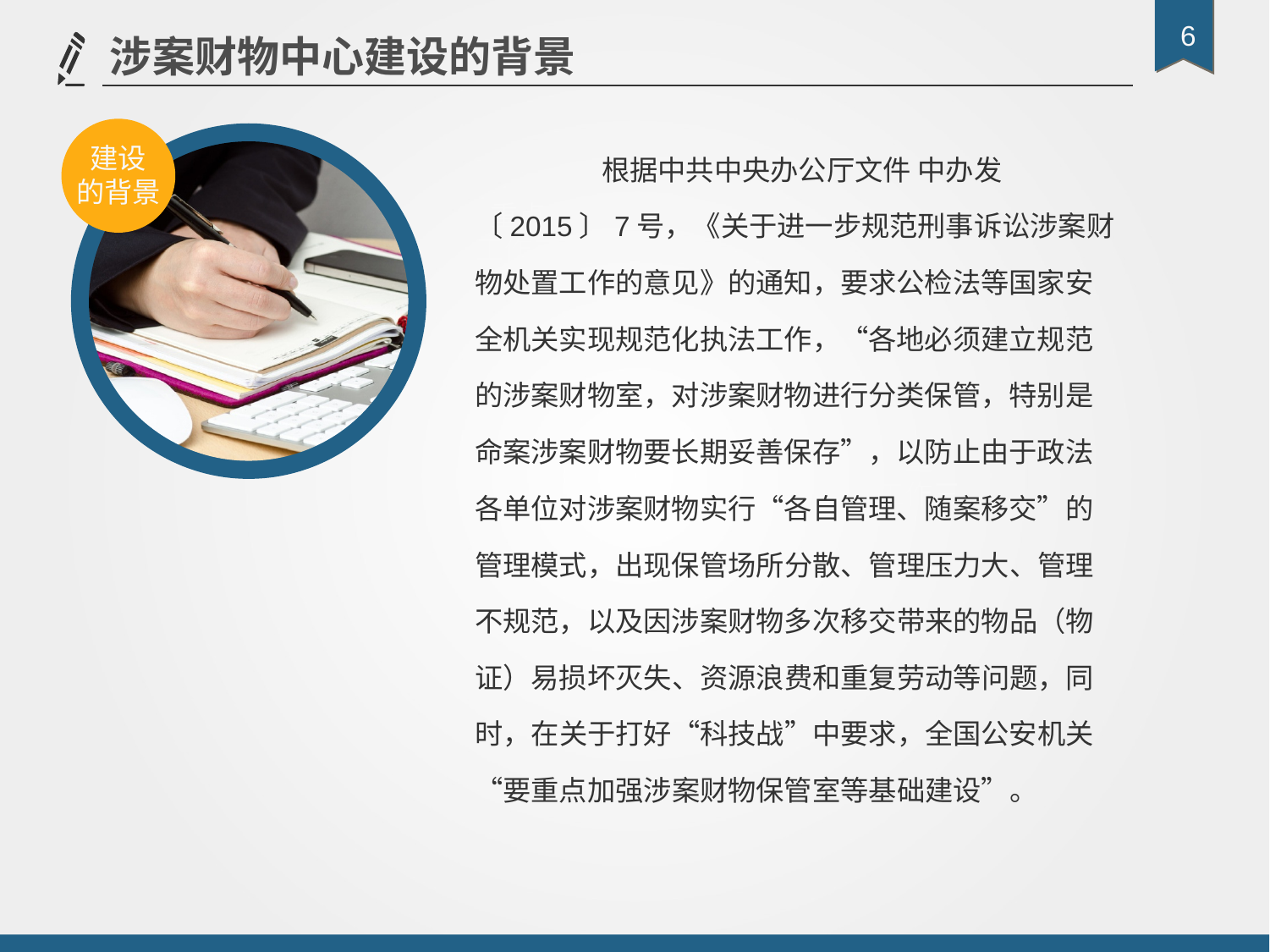

涉案财物中心建设的背景

	根据中共中央办公厅文件 中办发〔2015〕7号，《关于进一步规范刑事诉讼涉案财物处置工作的意见》的通知，要求公检法等国家安全机关实现规范化执法工作，“各地必须建立规范的涉案财物室，对涉案财物进行分类保管，特别是命案涉案财物要长期妥善保存”，以防止由于政法各单位对涉案财物实行“各自管理、随案移交”的管理模式，出现保管场所分散、管理压力大、管理不规范，以及因涉案财物多次移交带来的物品（物证）易损坏灭失、资源浪费和重复劳动等问题，同时，在关于打好“科技战”中要求，全国公安机关“要重点加强涉案财物保管室等基础建设”。
建设
的背景
重点
工作二
重
工作三